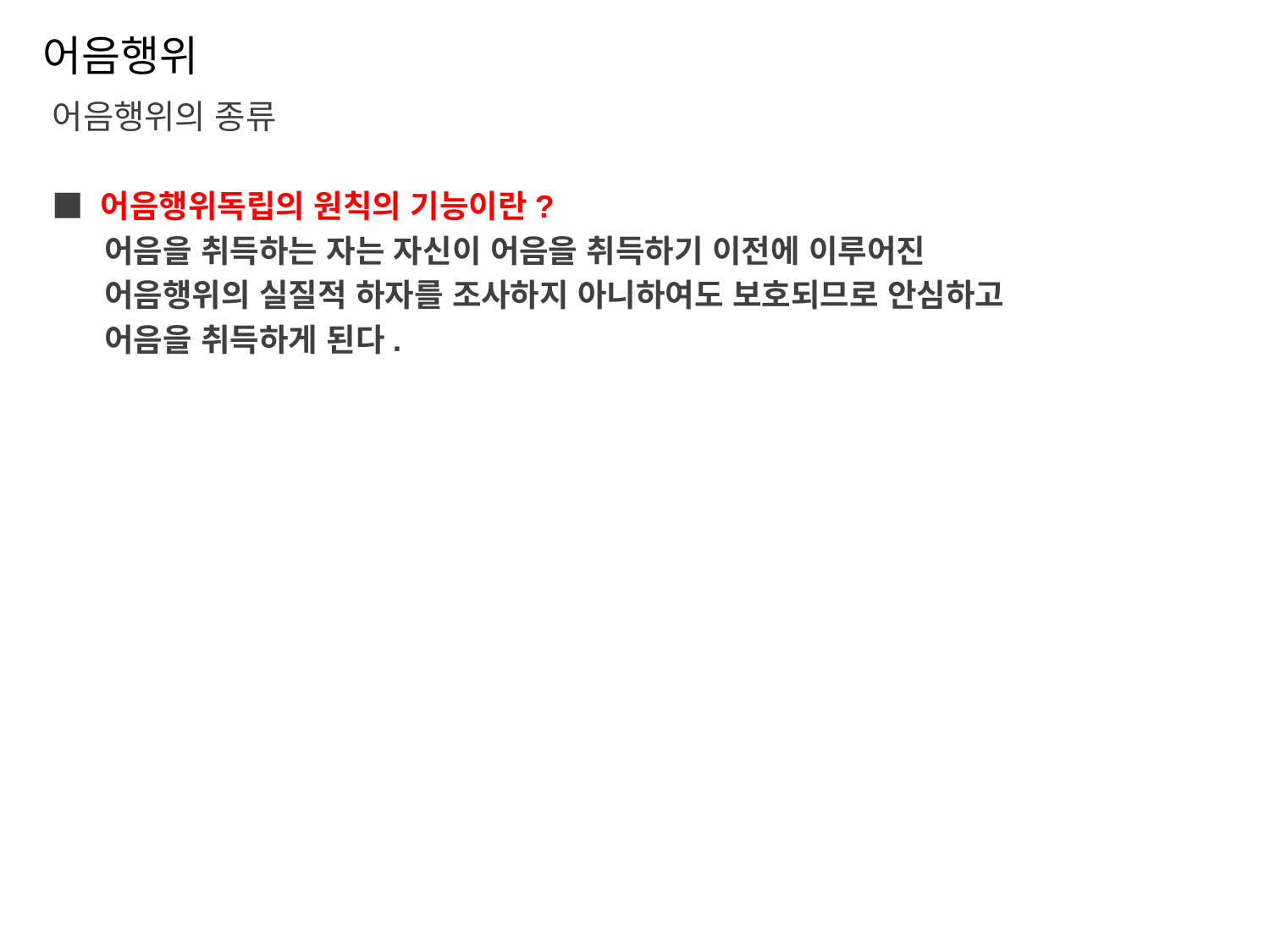

# 어음행위
어음행위의 종류

■ 어음행위독립의 원칙의 기능이란?
     어음을 취득하는 자는 자신이 어음을 취득하기 이전에 이루어진
     어음행위의 실질적 하자를 조사하지 아니하여도 보호되므로 안심하고
     어음을 취득하게 된다.